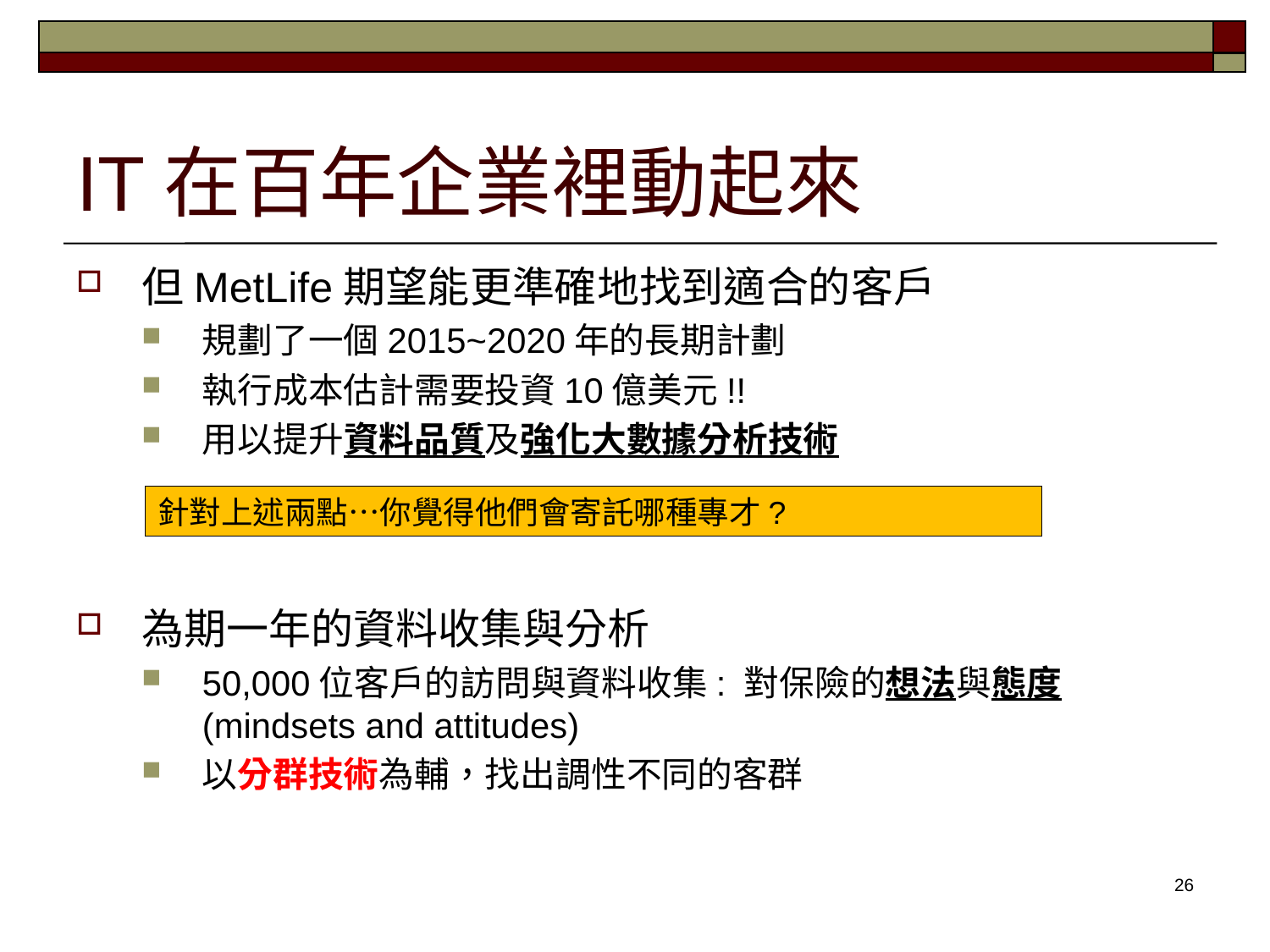

# IT在百年企業裡動起來
但MetLife期望能更準確地找到適合的客戶
規劃了一個2015~2020年的長期計劃
執行成本估計需要投資10億美元!!
用以提升資料品質及強化大數據分析技術

為期一年的資料收集與分析
50,000位客戶的訪問與資料收集: 對保險的想法與態度 (mindsets and attitudes)
以分群技術為輔，找出調性不同的客群

針對上述兩點…你覺得他們會寄託哪種專才?
26